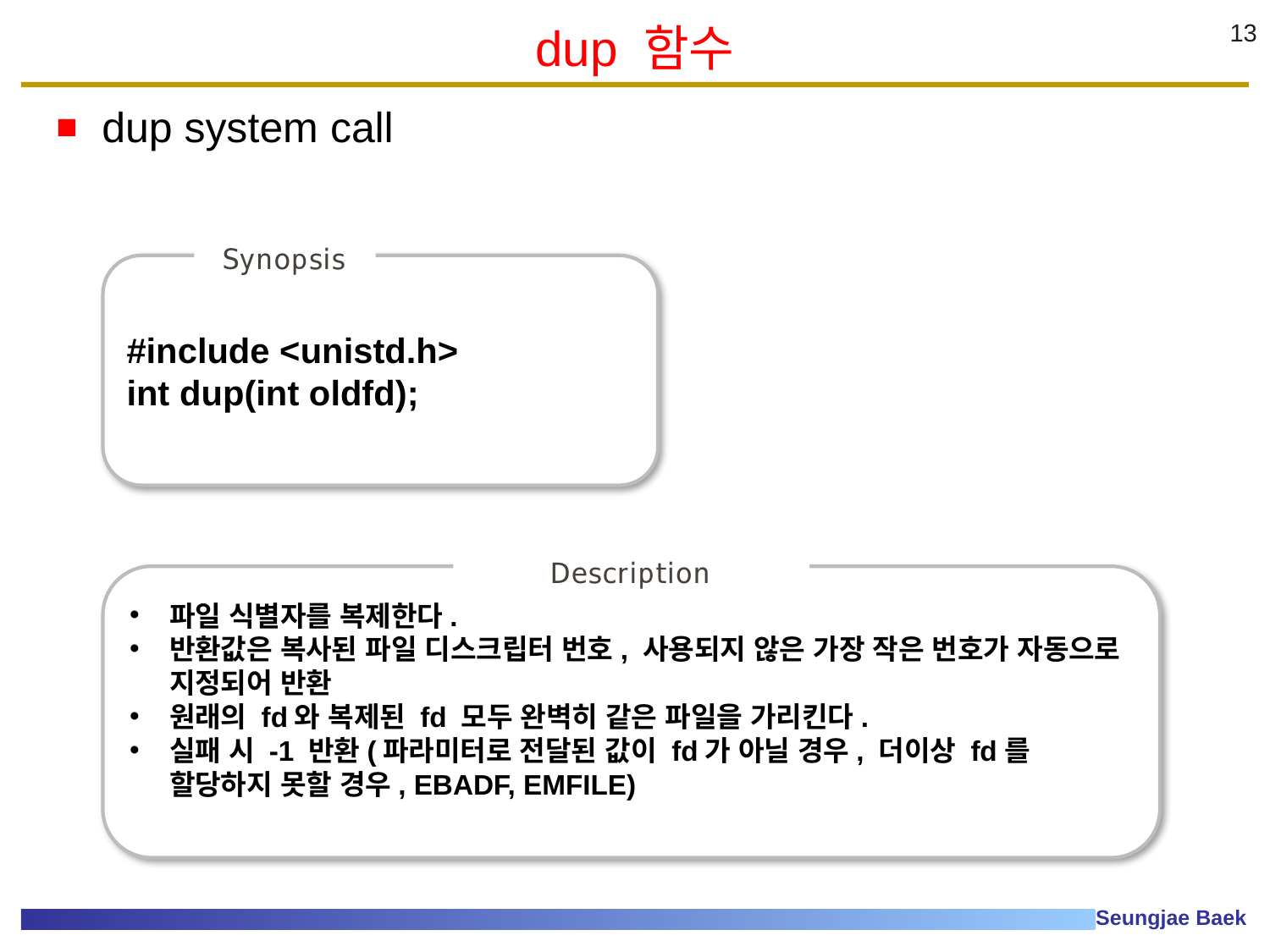

# dup 함수
13
dup system call
Synopsis
#include <unistd.h>
int dup(int oldfd);
Description
파일 식별자를 복제한다.
반환값은 복사된 파일 디스크립터 번호, 사용되지 않은 가장 작은 번호가 자동으로 지정되어 반환
원래의 fd와 복제된 fd 모두 완벽히 같은 파일을 가리킨다.
실패 시 -1 반환(파라미터로 전달된 값이 fd가 아닐 경우, 더이상 fd를 할당하지 못할 경우, EBADF, EMFILE)